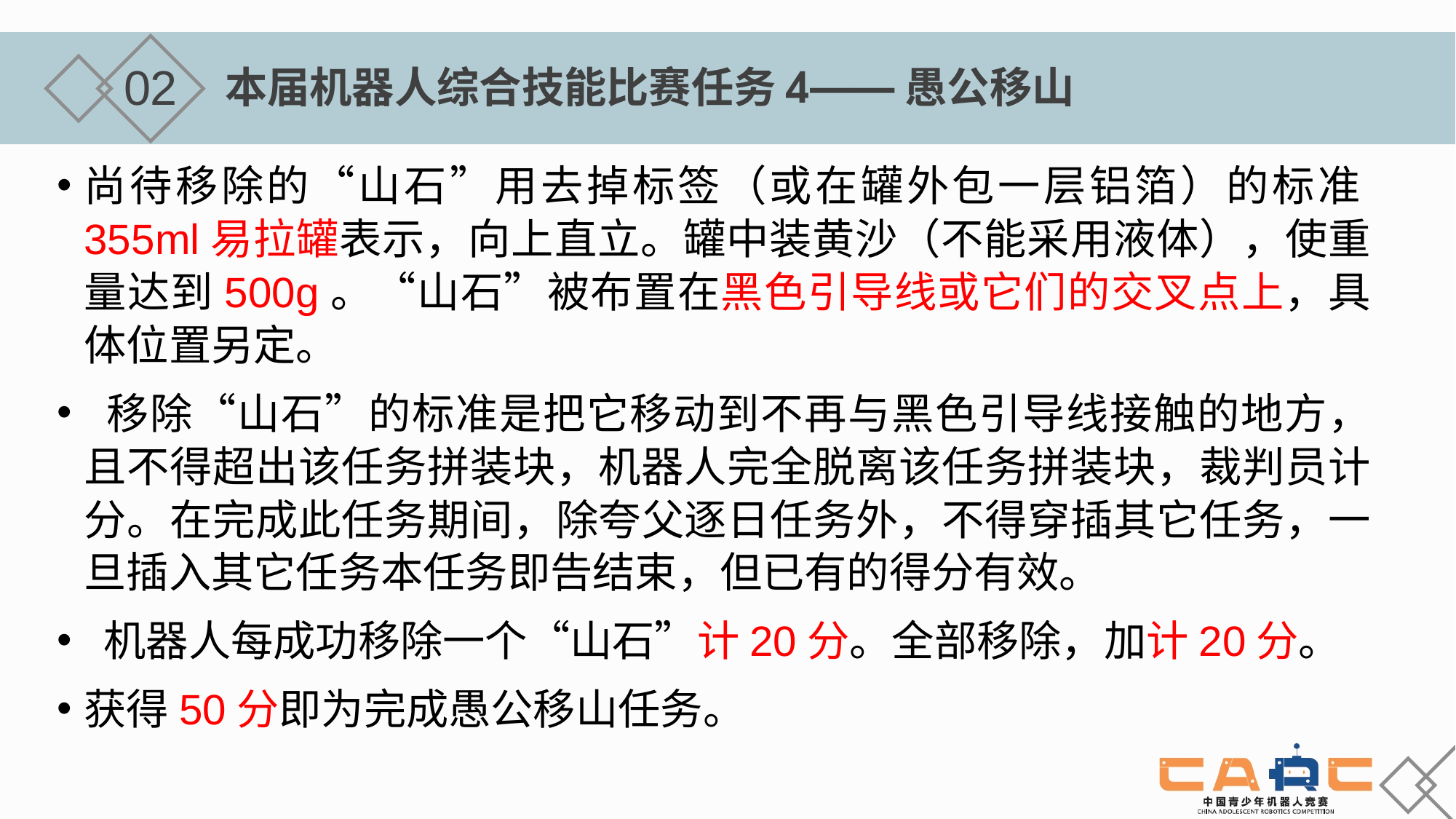

02
本届机器人综合技能比赛任务4——愚公移山

尚待移除的“山石”用去掉标签（或在罐外包一层铝箔）的标准355ml易拉罐表示，向上直立。罐中装黄沙（不能采用液体），使重量达到500g。“山石”被布置在黑色引导线或它们的交叉点上，具体位置另定。
 移除“山石”的标准是把它移动到不再与黑色引导线接触的地方，且不得超出该任务拼装块，机器人完全脱离该任务拼装块，裁判员计分。在完成此任务期间，除夸父逐日任务外，不得穿插其它任务，一旦插入其它任务本任务即告结束，但已有的得分有效。
 机器人每成功移除一个“山石”计20分。全部移除，加计20分。
获得50分即为完成愚公移山任务。